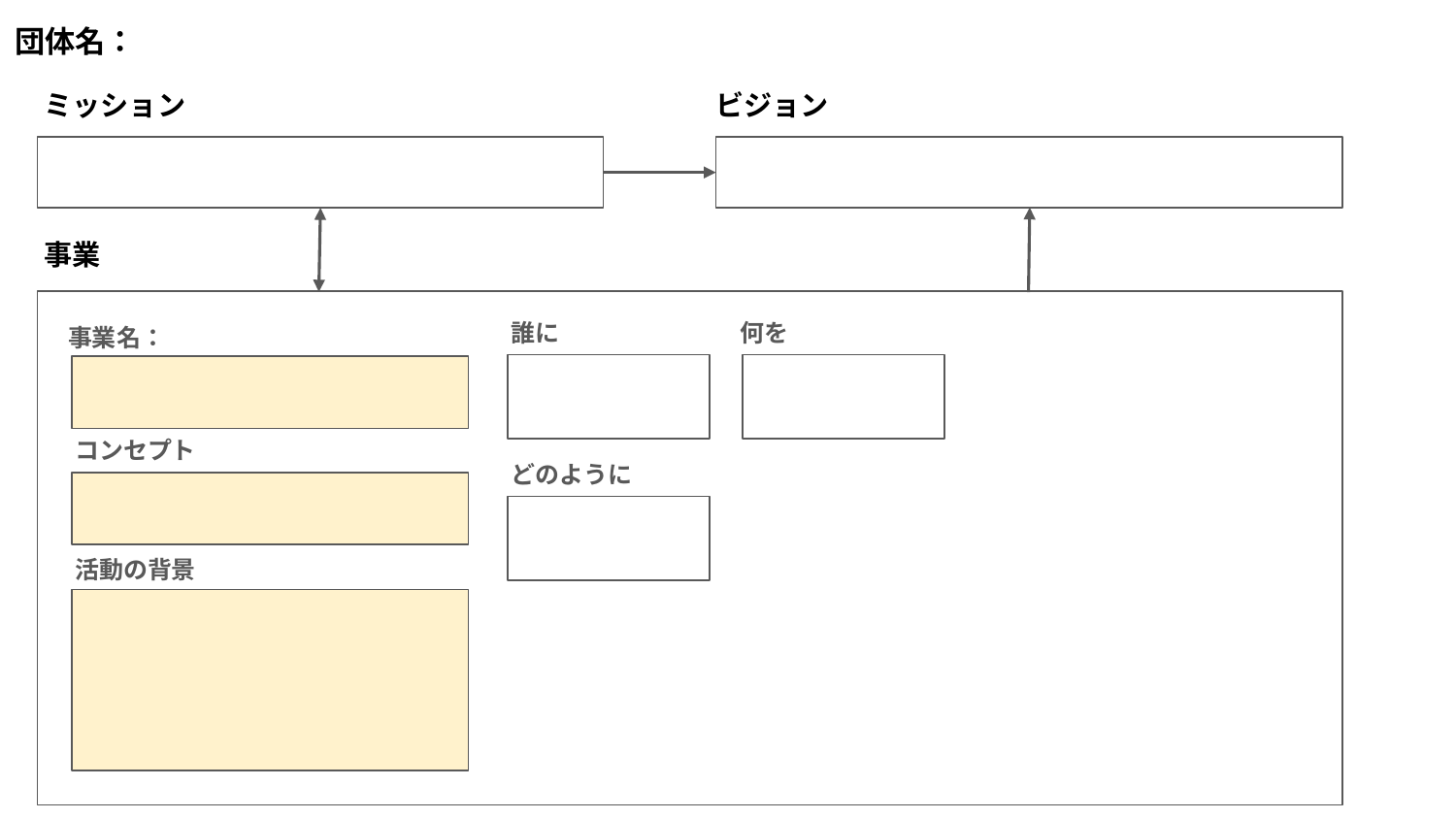

団体名：
ミッション
ビジョン

事業

誰に
何を
事業名：

コンセプト
どのように

活動の背景